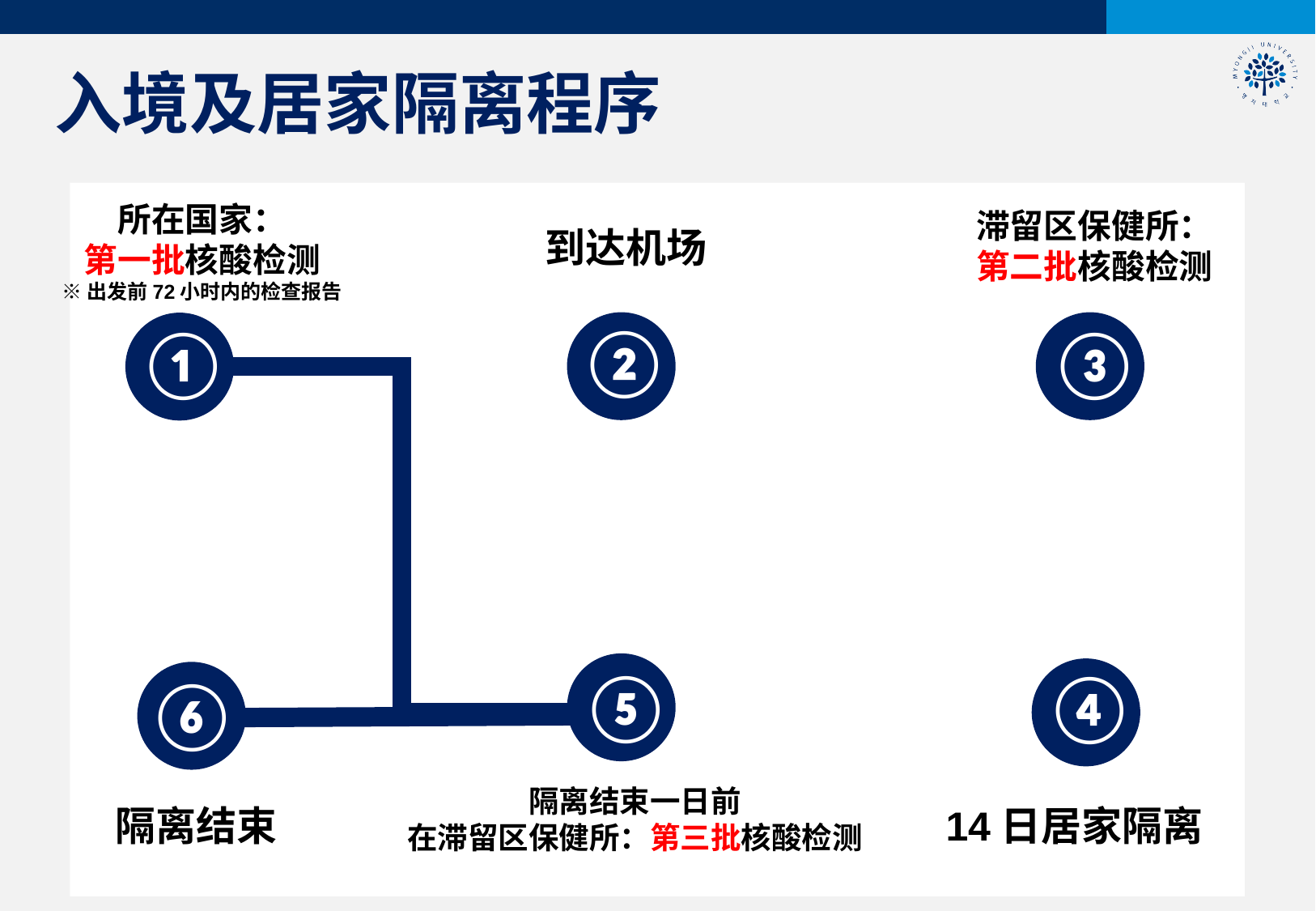

入境及居家隔离程序

所在国家：
第一批核酸检测
※出发前72小时内的检查报告
滞留区保健所：
第二批核酸检测
到达机场

②
①
③

⑤

④

⑥
隔离结束一日前
在滞留区保健所：第三批核酸检测
隔离结束
14日居家隔离